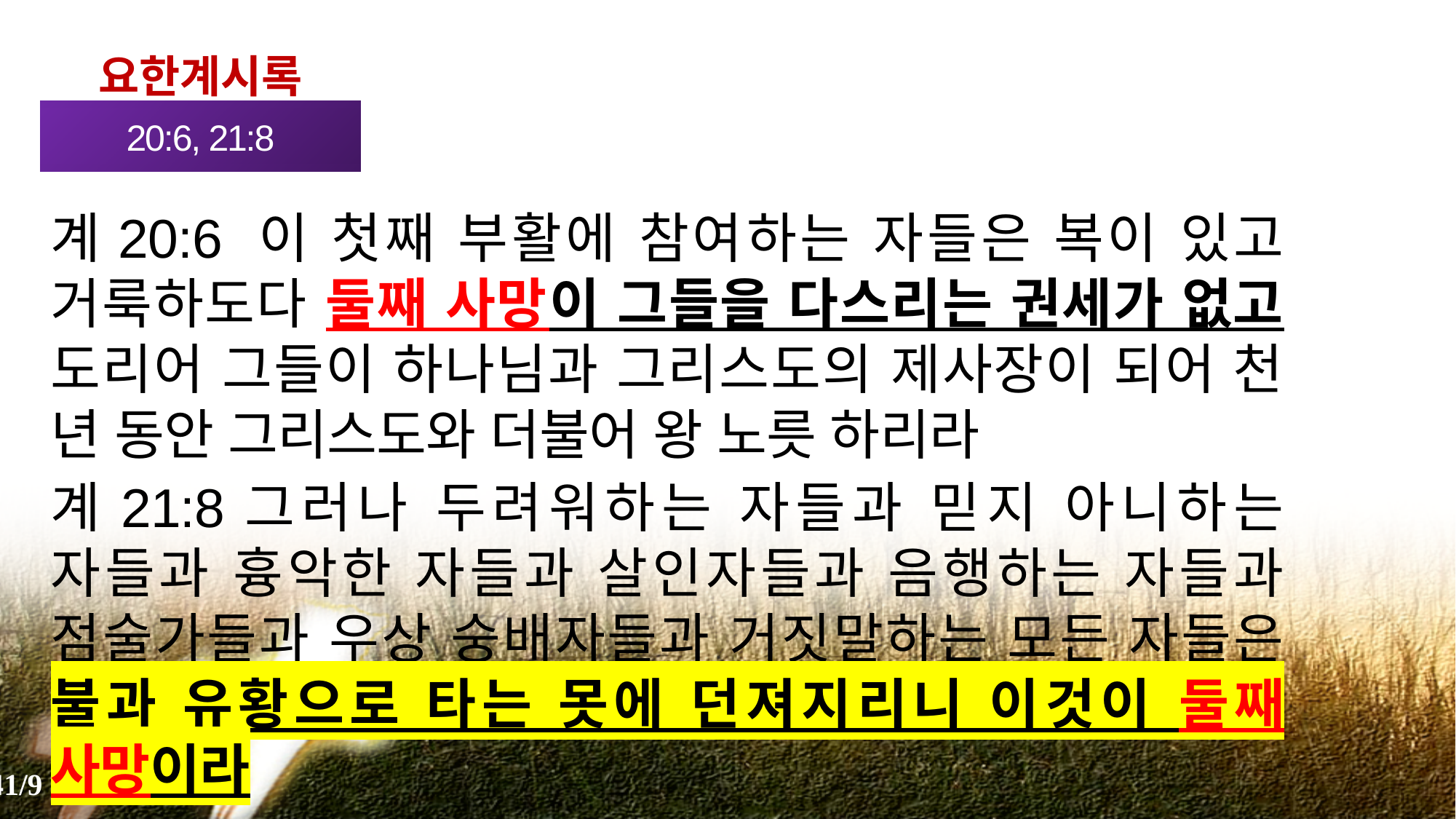

요한계시록

20:6, 21:8
계20:6 이 첫째 부활에 참여하는 자들은 복이 있고 거룩하도다 둘째 사망이 그들을 다스리는 권세가 없고 도리어 그들이 하나님과 그리스도의 제사장이 되어 천 년 동안 그리스도와 더불어 왕 노릇 하리라
계21:8그러나 두려워하는 자들과 믿지 아니하는 자들과 흉악한 자들과 살인자들과 음행하는 자들과 점술가들과 우상 숭배자들과 거짓말하는 모든 자들은 불과 유황으로 타는 못에 던져지리니 이것이 둘째 사망이라